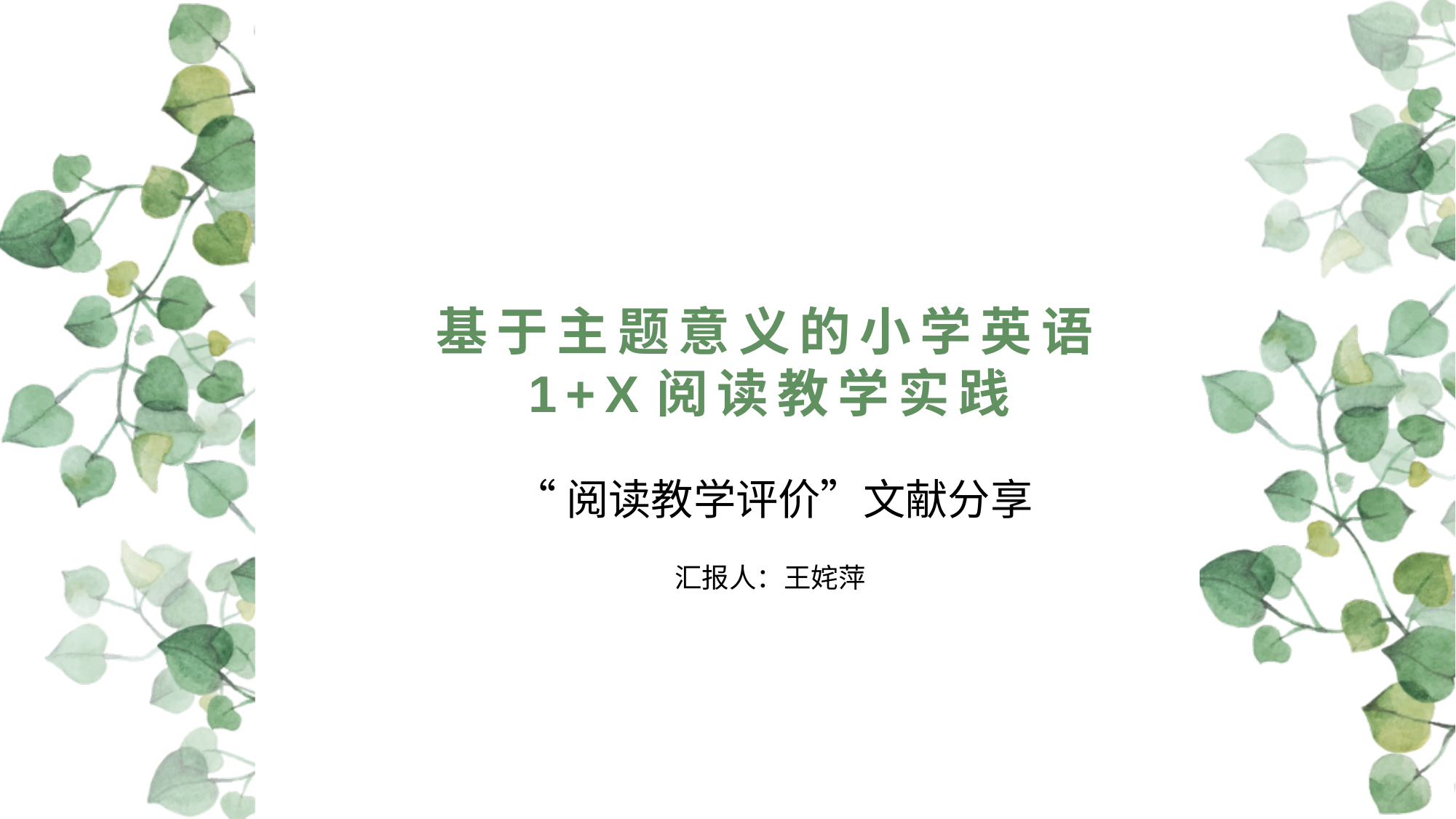

# 基于主题意义的小学英语 1+X阅读教学实践

“阅读教学评价”文献分享
汇报人：王姹萍